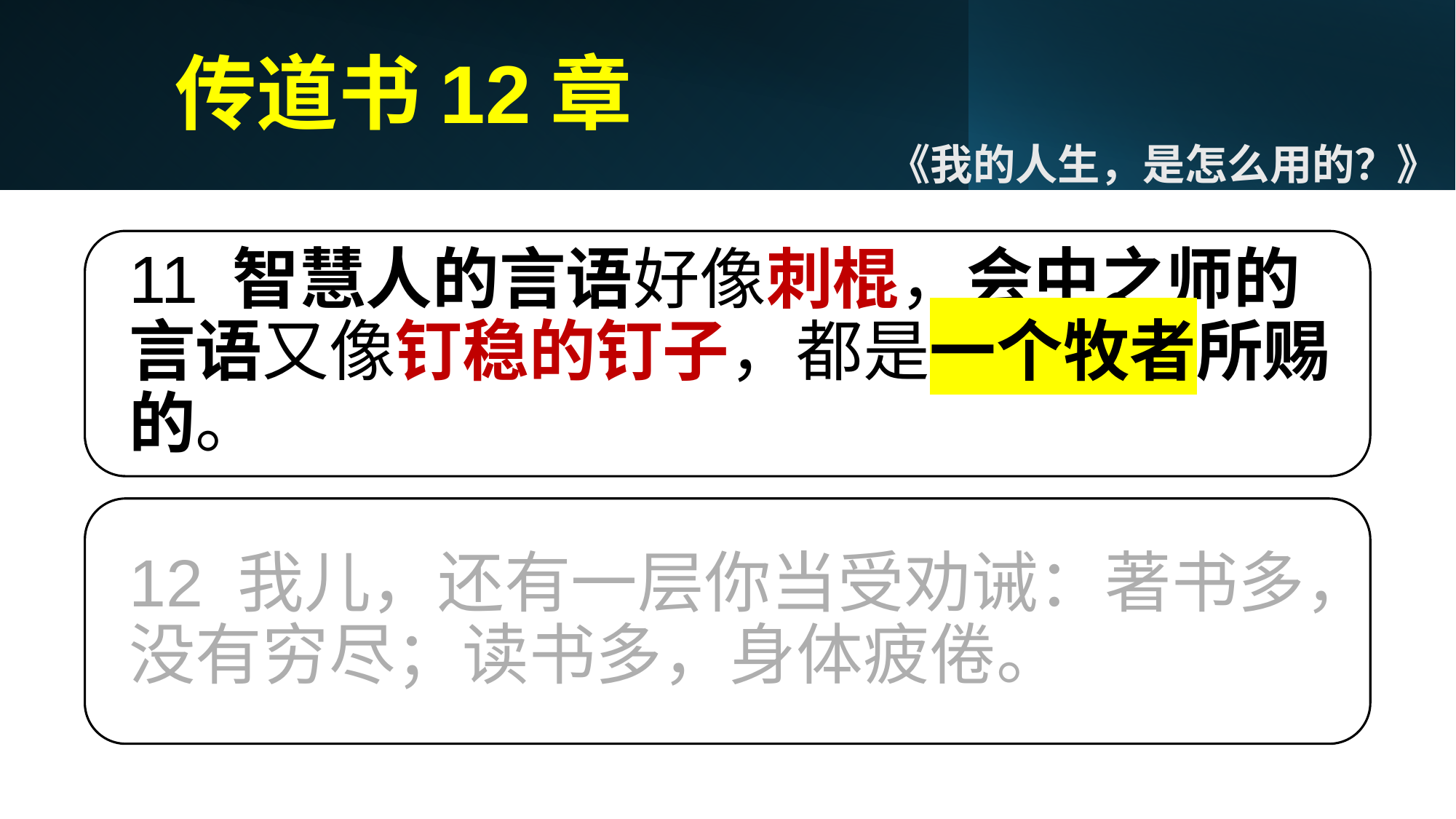

# 传道书12章
《我的人生，是怎么用的？》
11 智慧人的言语好像刺棍，会中之师的言语又像钉稳的钉子，都是一个牧者所赐的。
12 我儿，还有一层你当受劝诫：著书多，没有穷尽；读书多，身体疲倦。